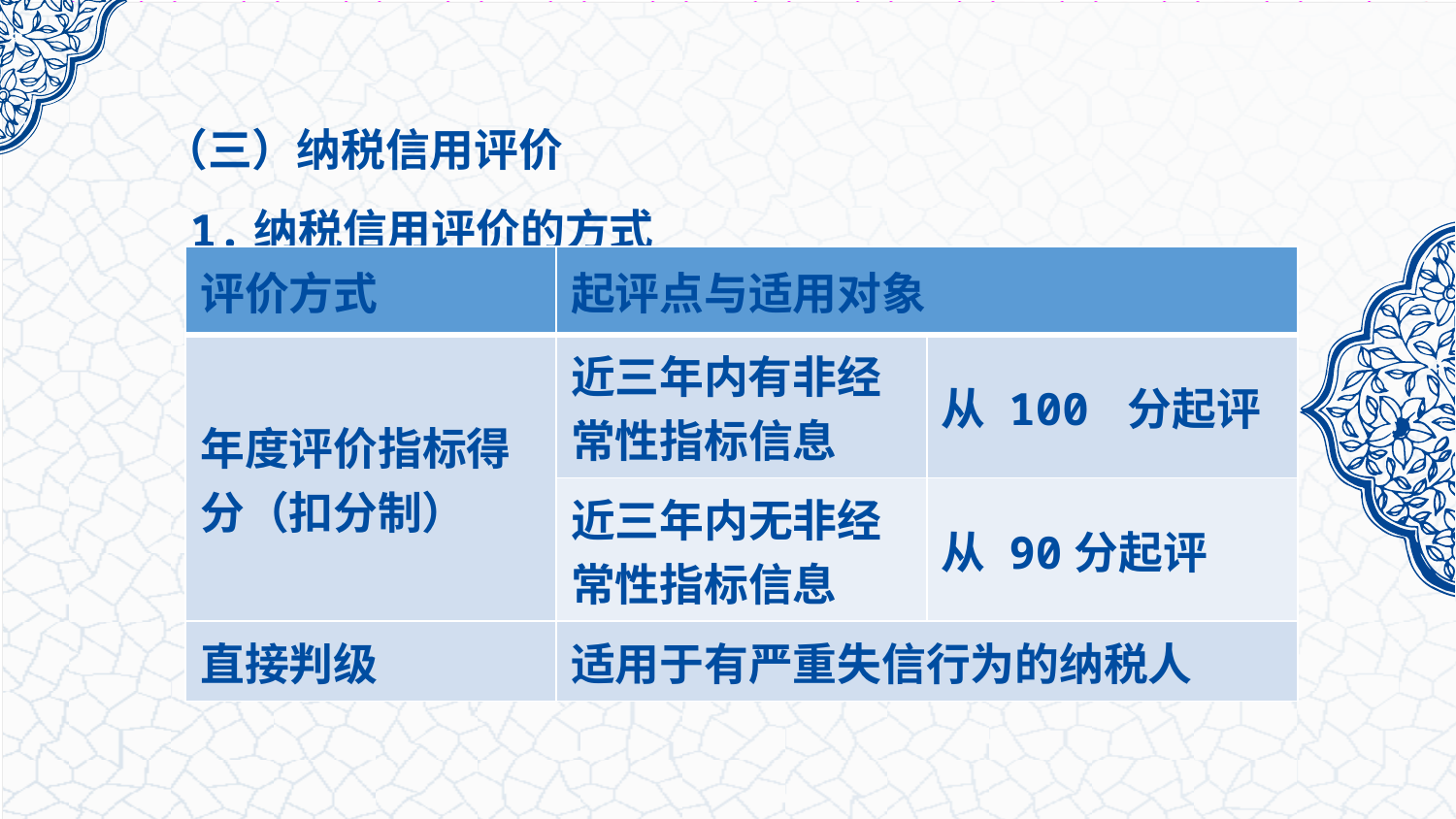

（三）纳税信用评价
 1.纳税信用评价的方式
| 评价方式 | 起评点与适用对象 |  |
| --- | --- | --- |
| 年度评价指标得分（扣分制） | 近三年内有非经常性指标信息 | 从 100 分起评 |
|  | 近三年内无非经常性指标信息 | 从 90分起评 |
| 直接判级 | 适用于有严重失信行为的纳税人 |  |